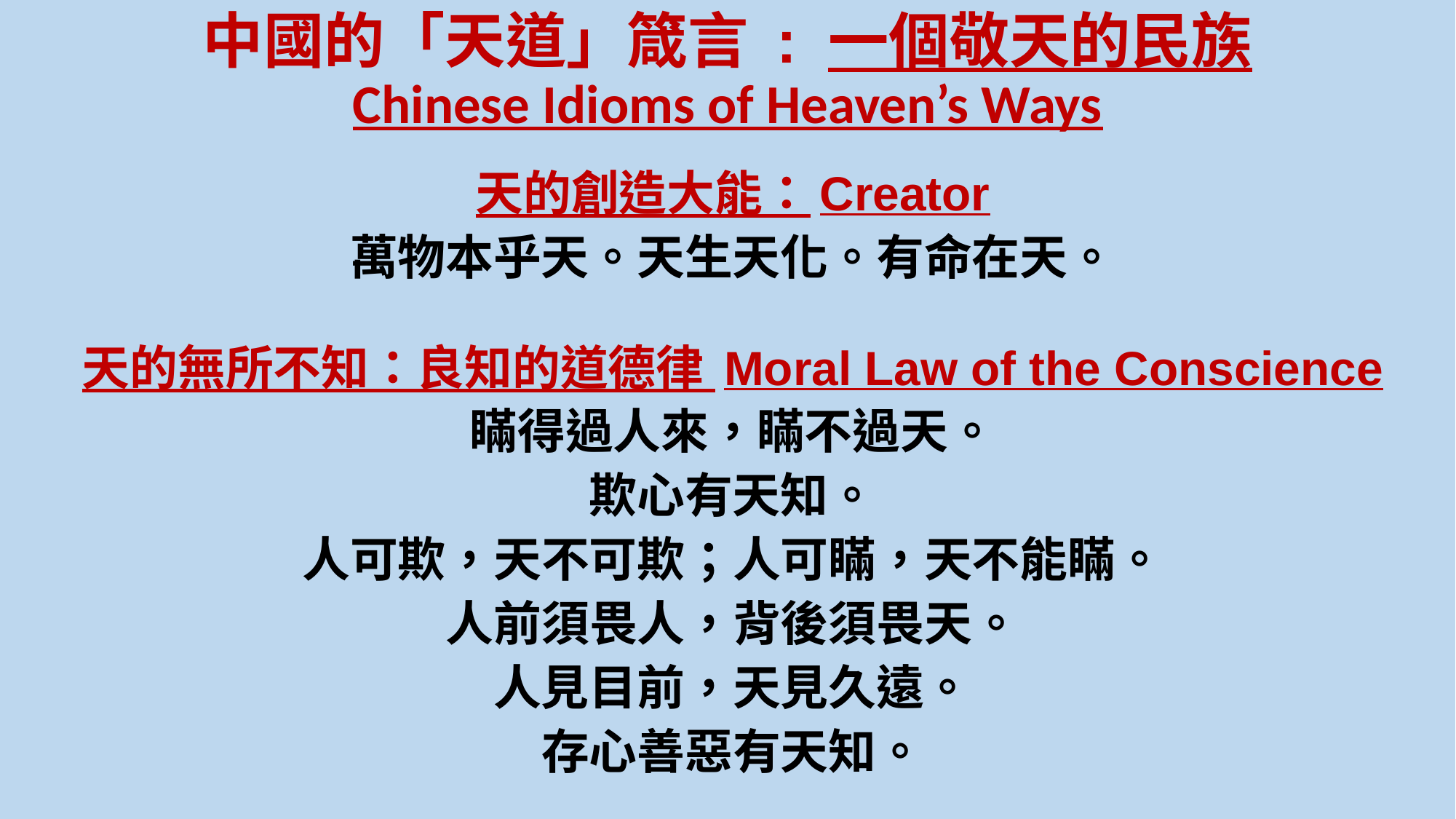

# 中國的「天道」箴言 : 一個敬天的民族 Chinese Idioms of Heaven’s Ways
天的創造大能：Creator
萬物本乎天。天生天化。有命在天。

天的無所不知：良知的道德律 Moral Law of the Conscience
瞞得過人來，瞞不過天。
欺心有天知。
人可欺，天不可欺；人可瞞，天不能瞞。
人前須畏人，背後須畏天。
人見目前，天見久遠。
存心善惡有天知。